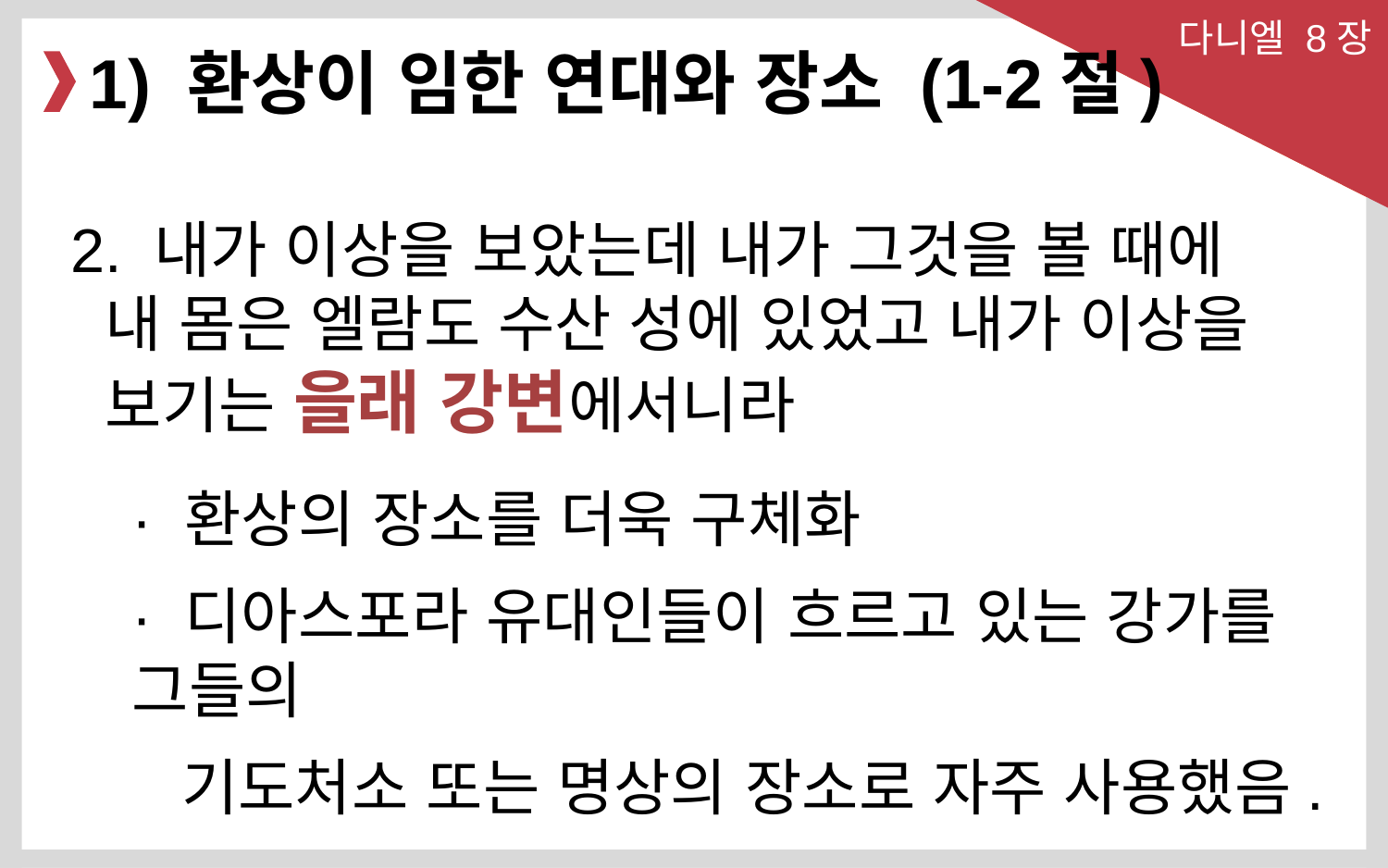

다니엘 8장
1) 환상이 임한 연대와 장소 (1-2절)

2. 내가 이상을 보았는데 내가 그것을 볼 때에
  내 몸은 엘람도 수산 성에 있었고 내가 이상을
  보기는 을래 강변에서니라
· 환상의 장소를 더욱 구체화
· 디아스포라 유대인들이 흐르고 있는 강가를 그들의
  기도처소 또는 명상의 장소로 자주 사용했음.